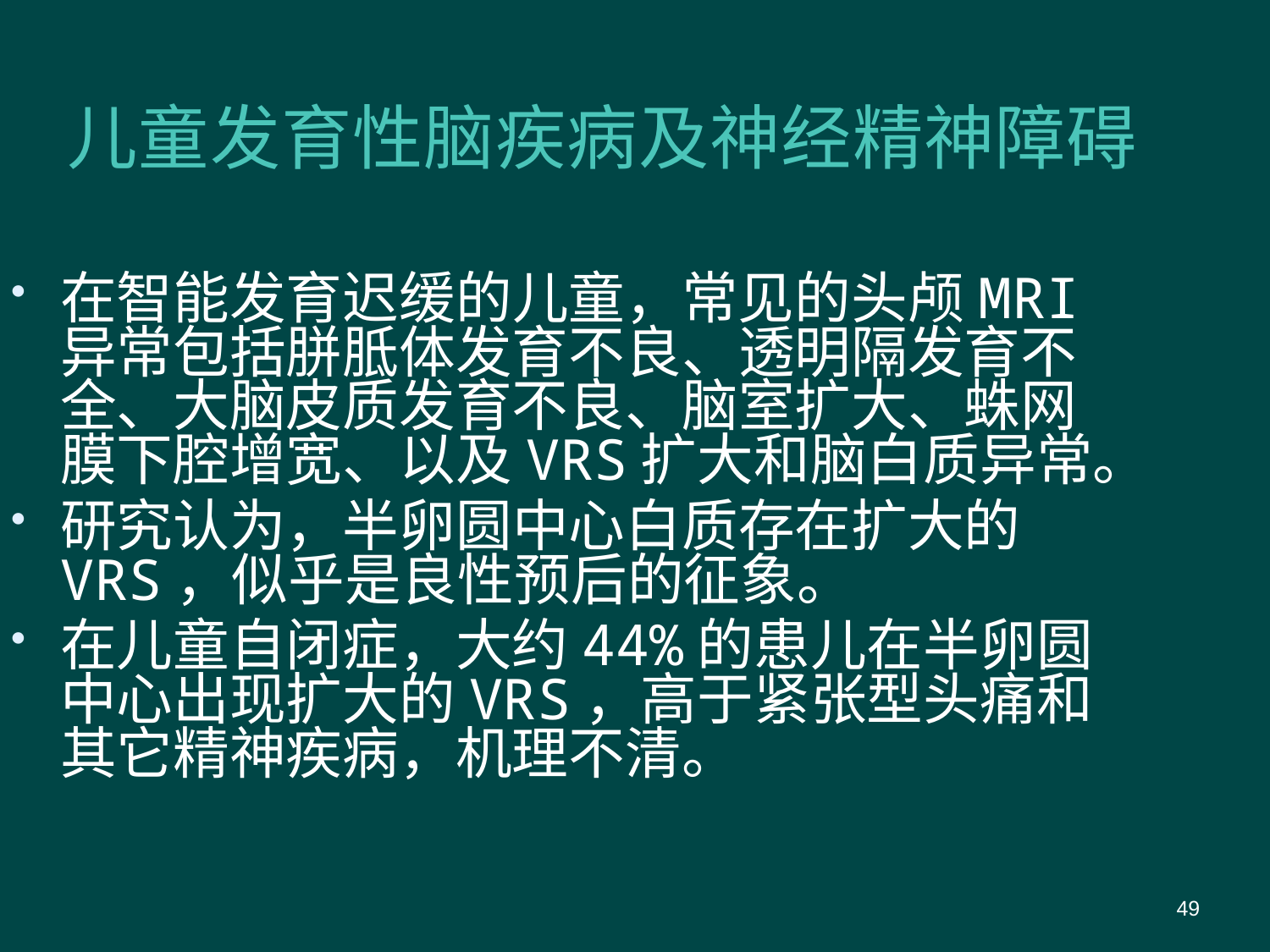

# 儿童发育性脑疾病及神经精神障碍
在智能发育迟缓的儿童，常见的头颅MRI异常包括胼胝体发育不良、透明隔发育不全、大脑皮质发育不良、脑室扩大、蛛网膜下腔增宽、以及VRS扩大和脑白质异常。
研究认为，半卵圆中心白质存在扩大的VRS，似乎是良性预后的征象。
在儿童自闭症，大约44%的患儿在半卵圆中心出现扩大的VRS，高于紧张型头痛和其它精神疾病，机理不清。
49